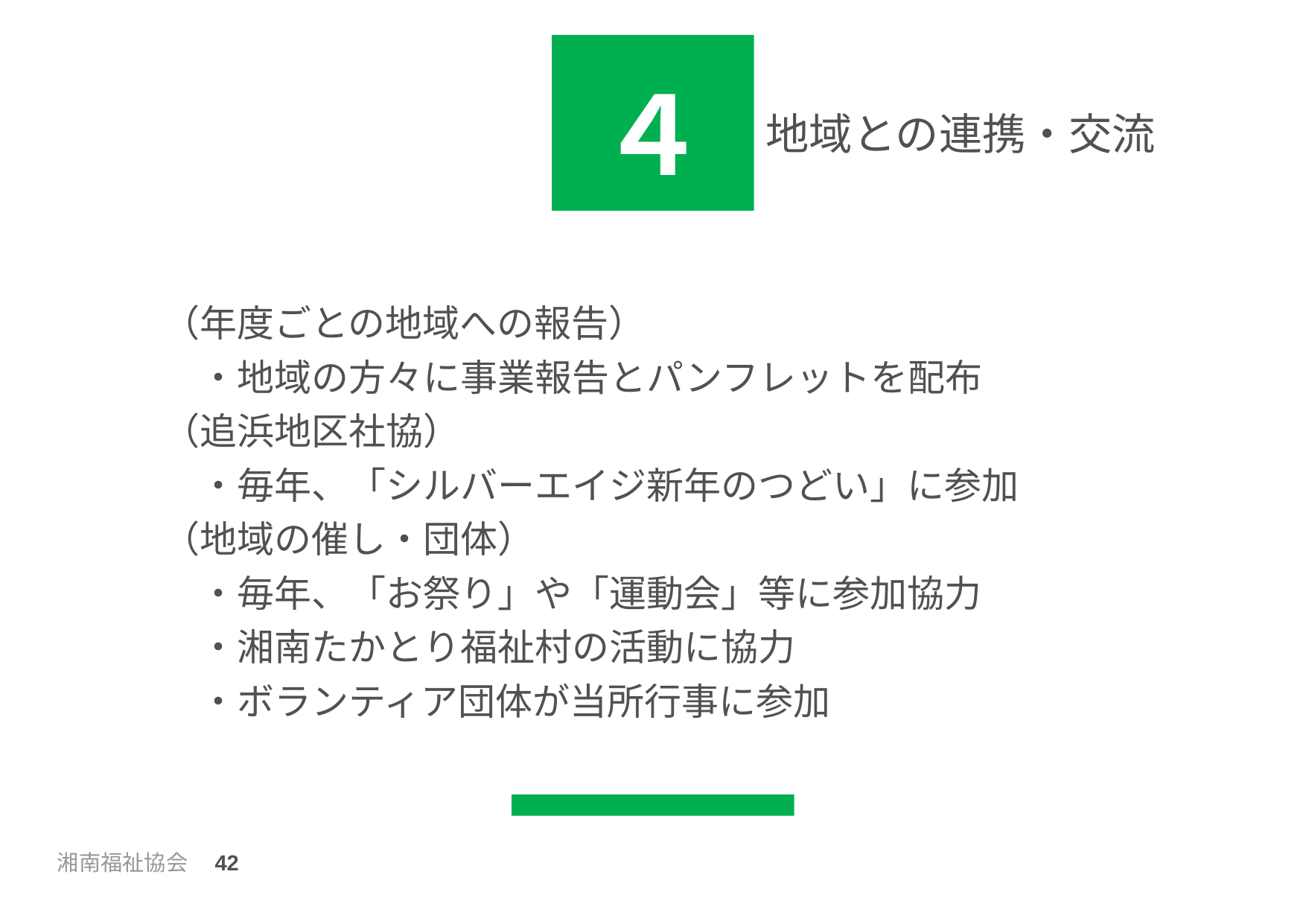

４
地域との連携・交流
（年度ごとの地域への報告）
　・地域の方々に事業報告とパンフレットを配布
（追浜地区社協）
　・毎年、「シルバーエイジ新年のつどい」に参加
（地域の催し・団体）
　・毎年、「お祭り」や「運動会」等に参加協力
　・湘南たかとり福祉村の活動に協力
　・ボランティア団体が当所行事に参加

湘南福祉協会　42